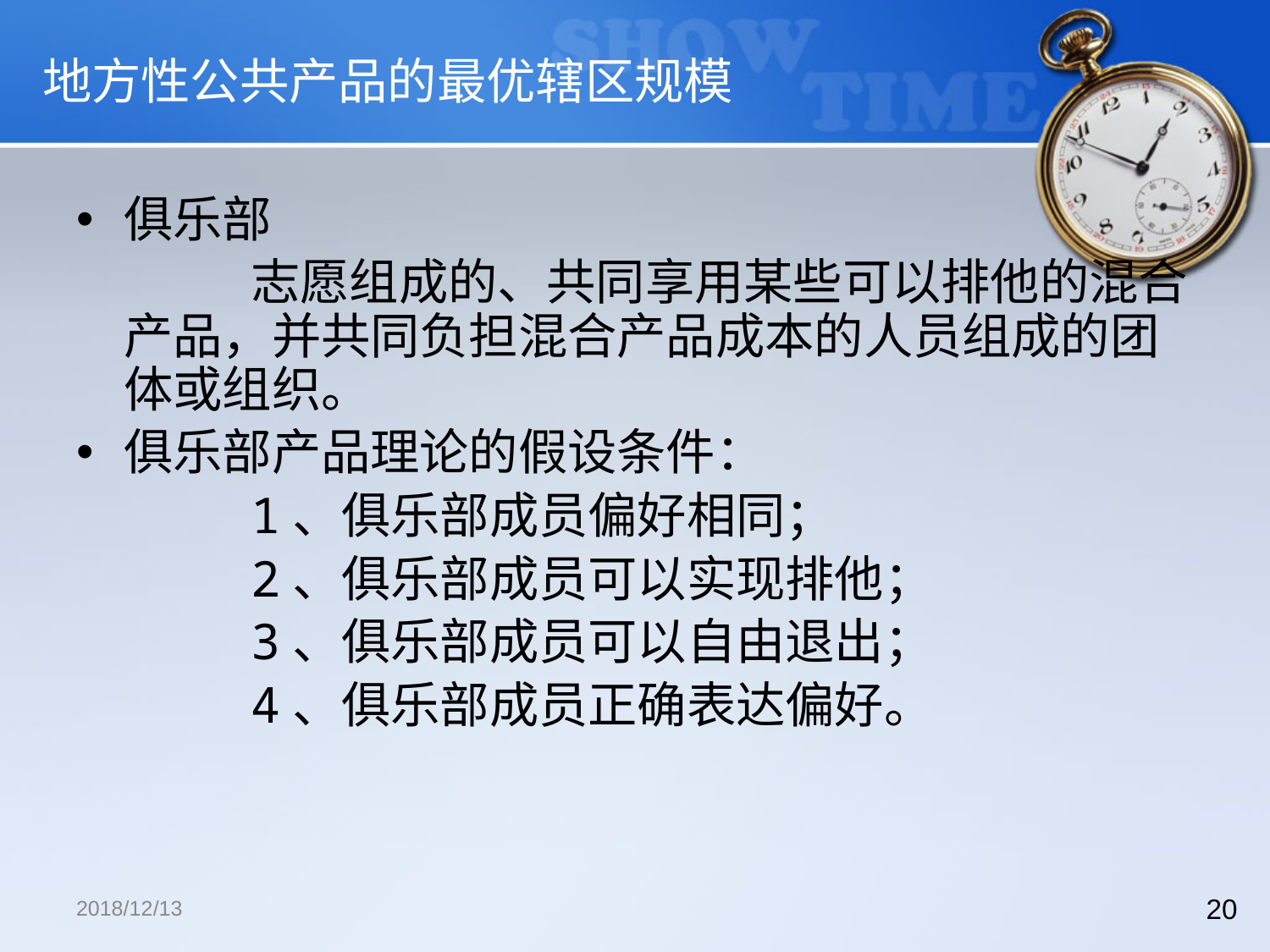

# 地方性公共产品的最优辖区规模
俱乐部
		志愿组成的、共同享用某些可以排他的混合产品，并共同负担混合产品成本的人员组成的团体或组织。
俱乐部产品理论的假设条件：
		1、俱乐部成员偏好相同；
		2、俱乐部成员可以实现排他；
		3、俱乐部成员可以自由退出；
		4、俱乐部成员正确表达偏好。
2018/12/13
20